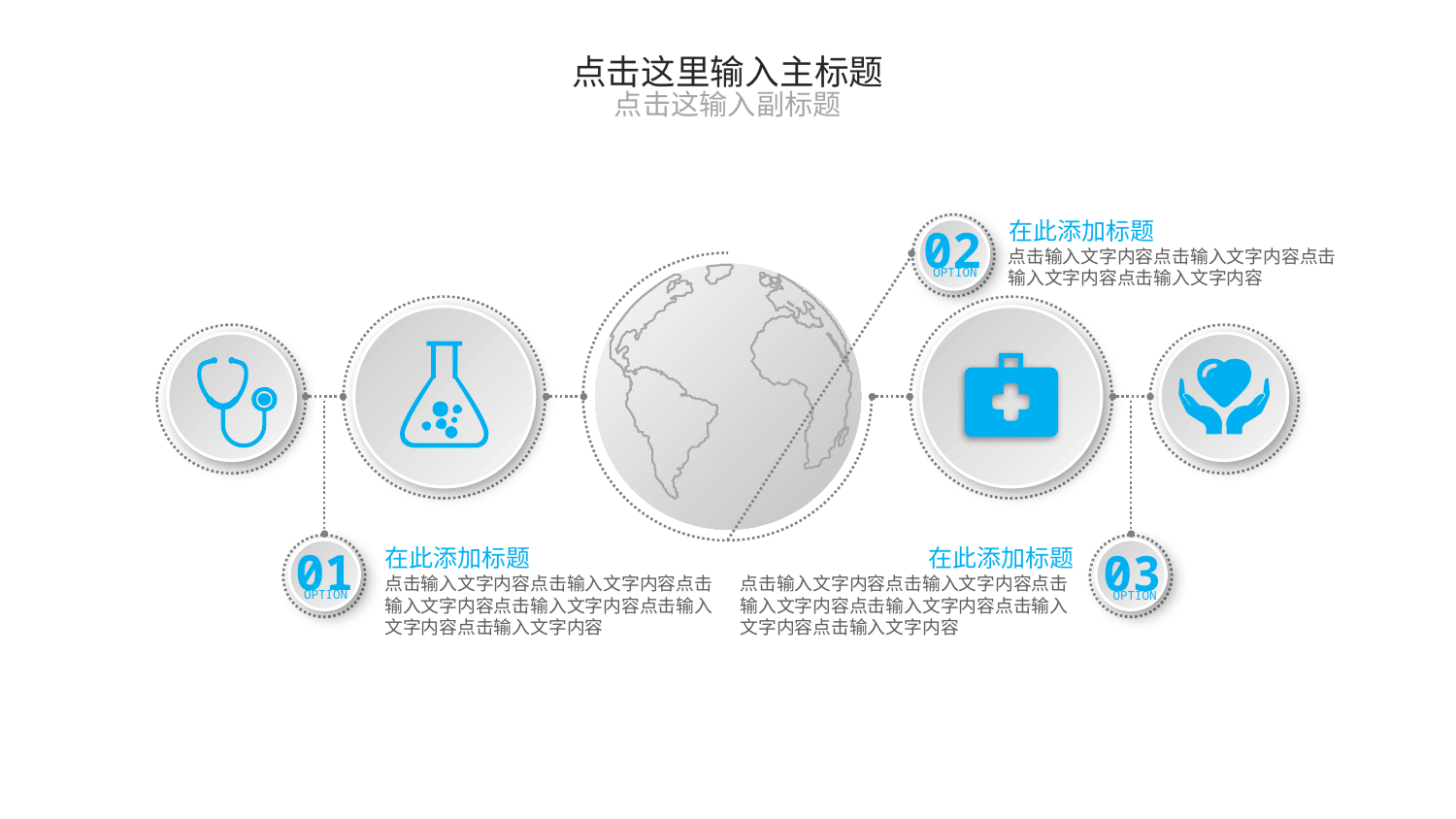

点击这里输入主标题
点击这输入副标题
在此添加标题
点击输入文字内容点击输入文字内容点击输入文字内容点击输入文字内容

02
OPTION

01
OPTION

在此添加标题
点击输入文字内容点击输入文字内容点击输入文字内容点击输入文字内容点击输入文字内容点击输入文字内容

在此添加标题
点击输入文字内容点击输入文字内容点击输入文字内容点击输入文字内容点击输入文字内容点击输入文字内容

03
OPTION